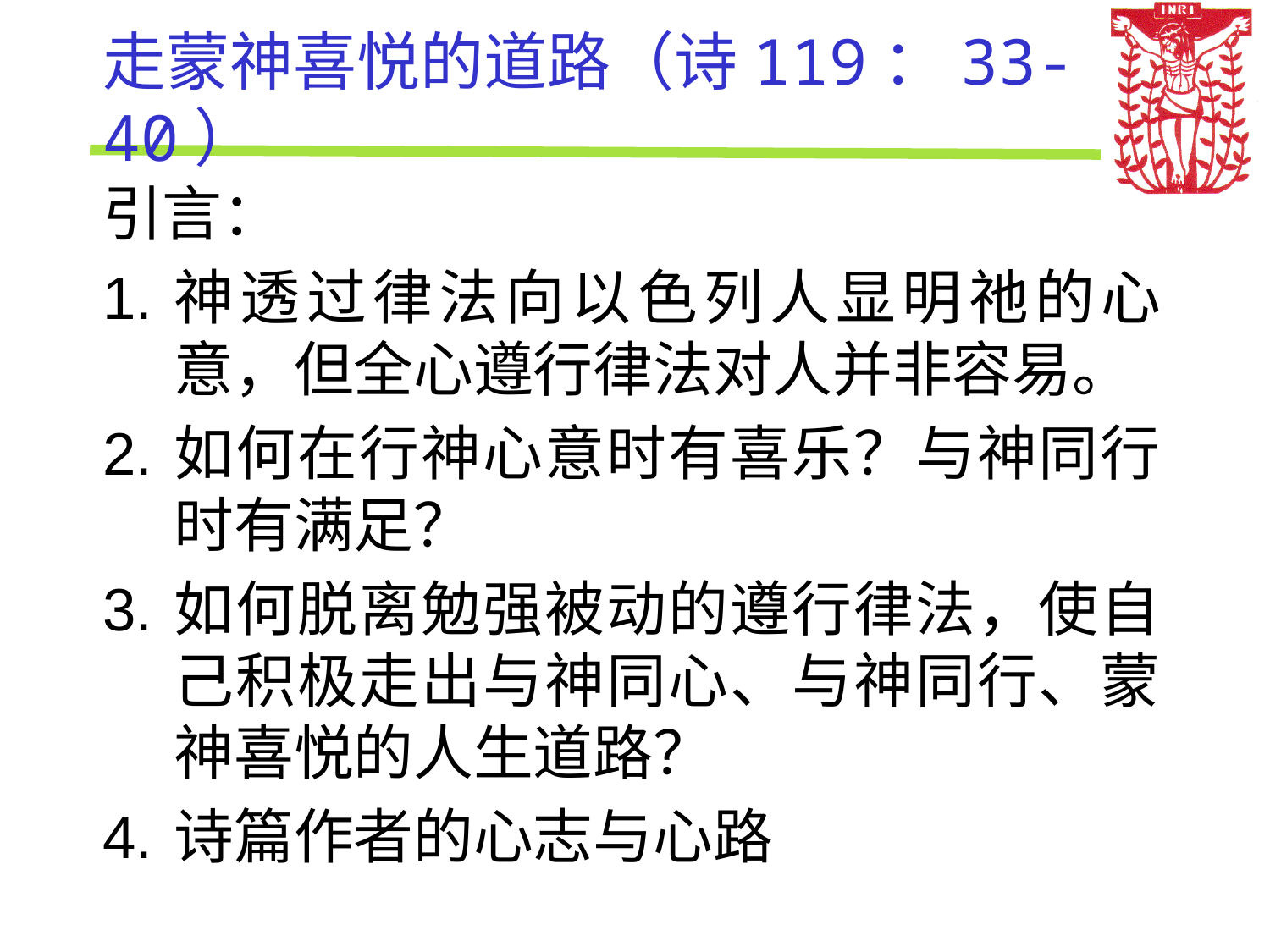

# 走蒙神喜悦的道路（诗119：33-40）
引言：
神透过律法向以色列人显明祂的心意，但全心遵行律法对人并非容易。
如何在行神心意时有喜乐？与神同行时有满足？
如何脱离勉强被动的遵行律法，使自己积极走出与神同心、与神同行、蒙神喜悦的人生道路？
诗篇作者的心志与心路